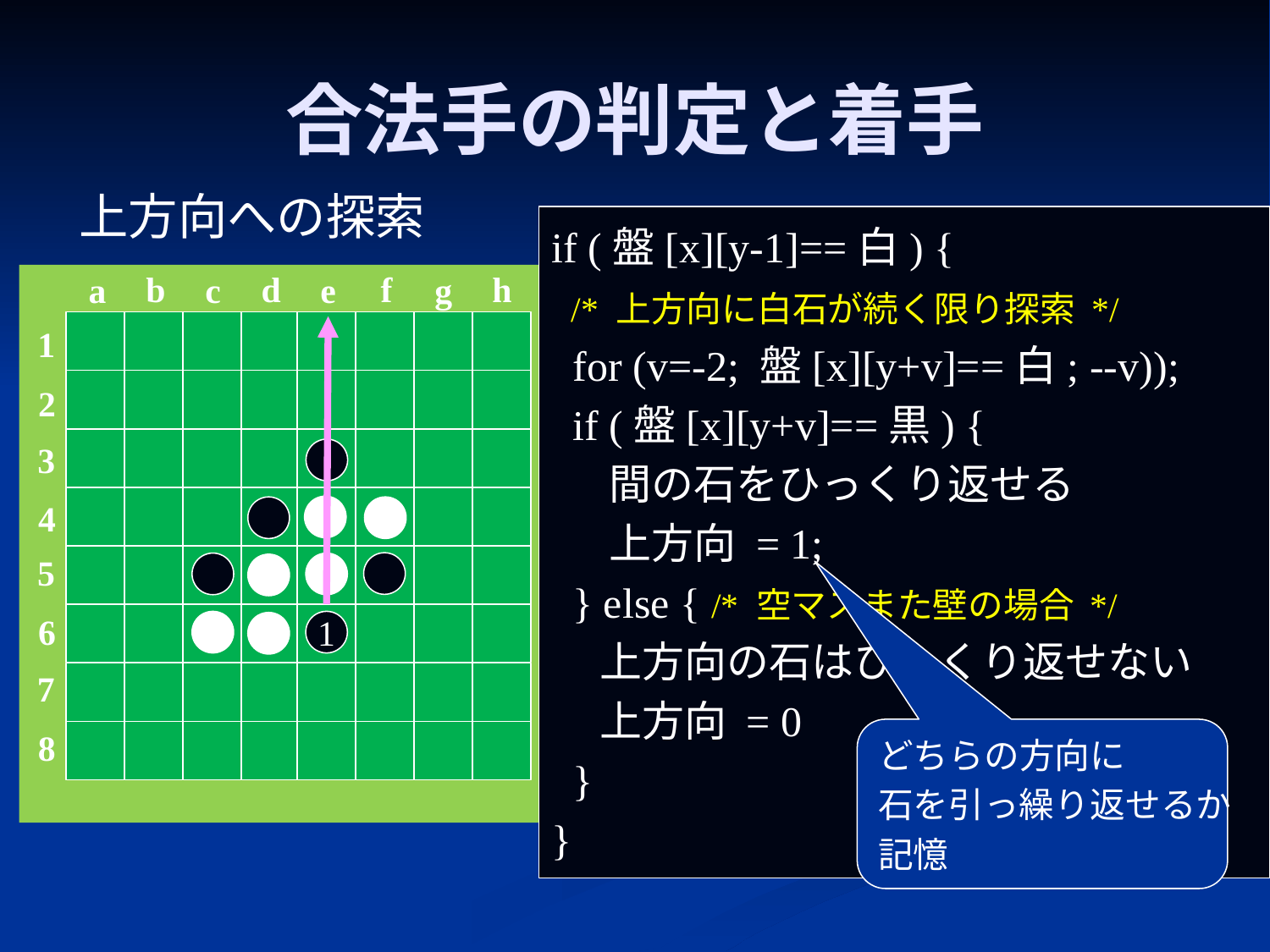

# 合法手の判定と着手
上方向への探索
if (盤[x][y-1]==白) {
  /* 上方向に白石が続く限り探索 */
  for (v=-2; 盤[x][y+v]==白; --v));
  if (盤[x][y+v]==黒) {
     間の石をひっくり返せる
     上方向 = 1;
  } else { /* 空マスまた壁の場合 */
    上方向の石はひっくり返せない
    上方向 = 0
  }
}
d
h
b
f
c
g
a
e

1
2
3

4

5

6

7
8
1
どちらの方向に
石を引っ繰り返せるか
記憶